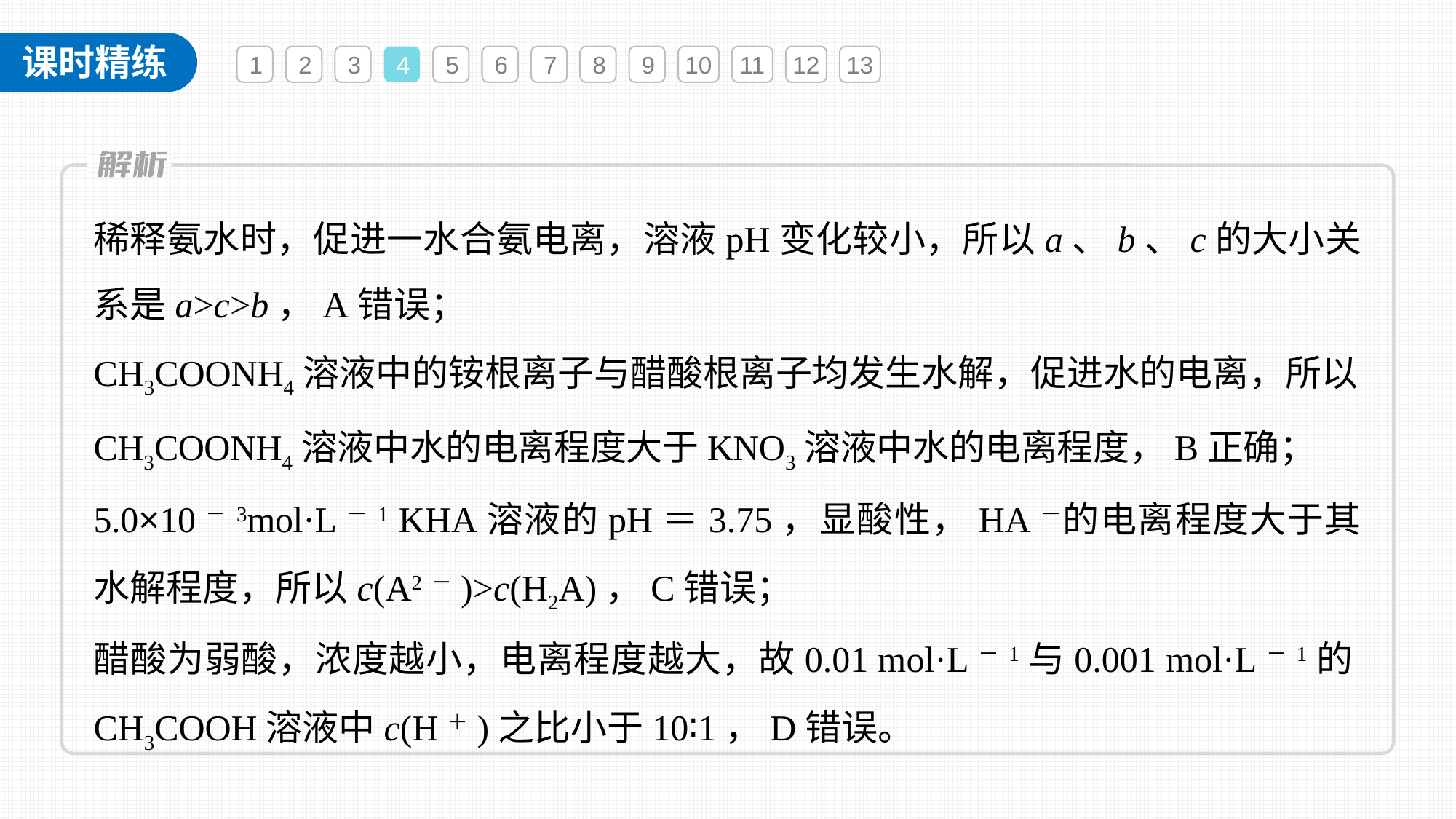

1
2
3
4
5
6
7
8
9
10
11
12
13

稀释氨水时，促进一水合氨电离，溶液pH变化较小，所以a、b、c的大小关系是a>c>b，A错误；
CH3COONH4溶液中的铵根离子与醋酸根离子均发生水解，促进水的电离，所以CH3COONH4溶液中水的电离程度大于KNO3溶液中水的电离程度，B正确；
5.0×10－3mol·L－1 KHA溶液的pH＝3.75，显酸性，HA－的电离程度大于其水解程度，所以c(A2－)>c(H2A)，C错误；
醋酸为弱酸，浓度越小，电离程度越大，故0.01 mol·L－1与0.001 mol·L－1的CH3COOH溶液中c(H＋)之比小于10∶1，D错误。